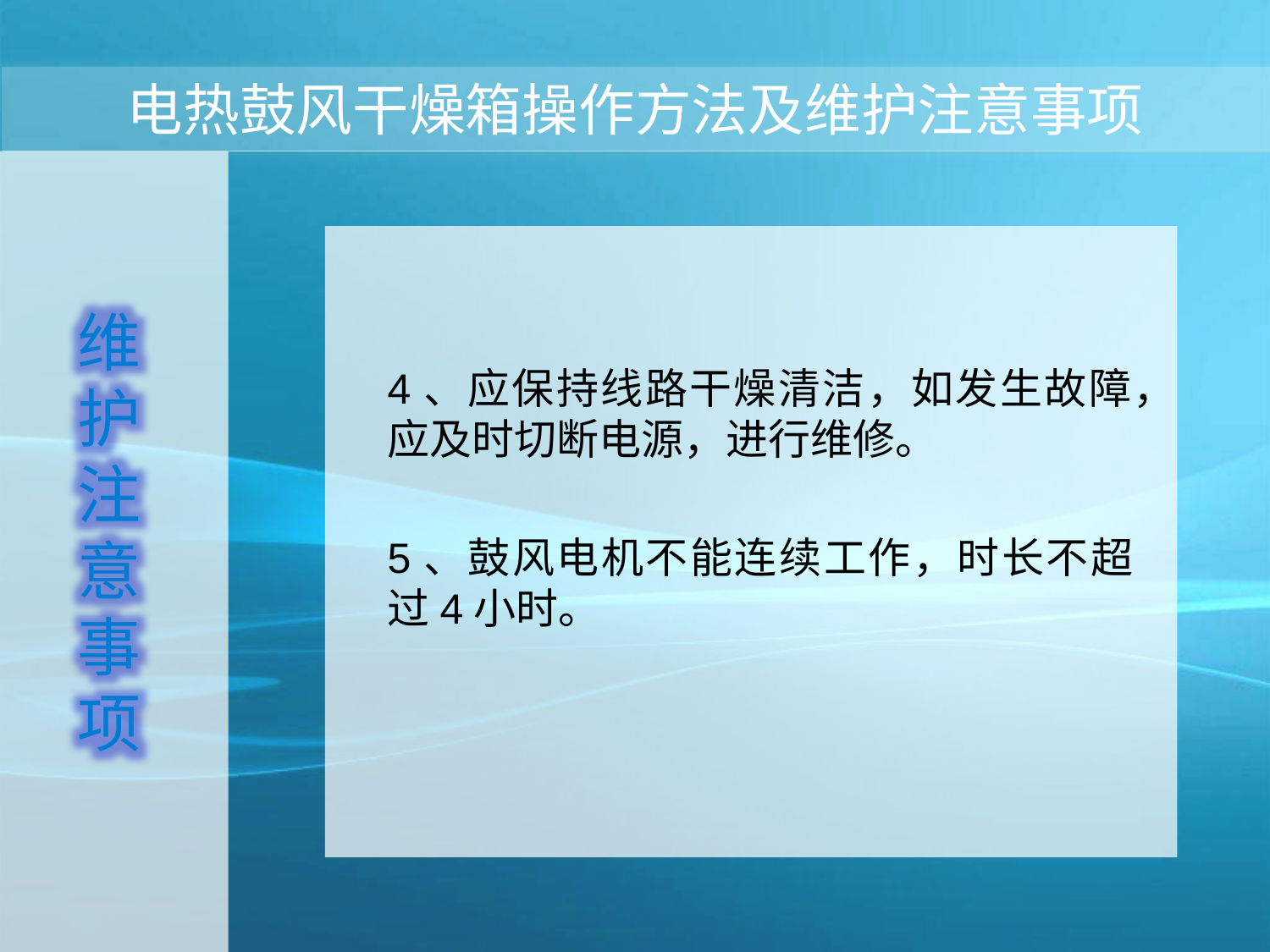

# 电热鼓风干燥箱操作方法及维护注意事项

维护注意事项
4、应保持线路干燥清洁，如发生故障，应及时切断电源，进行维修。

5、鼓风电机不能连续工作，时长不超过4小时。